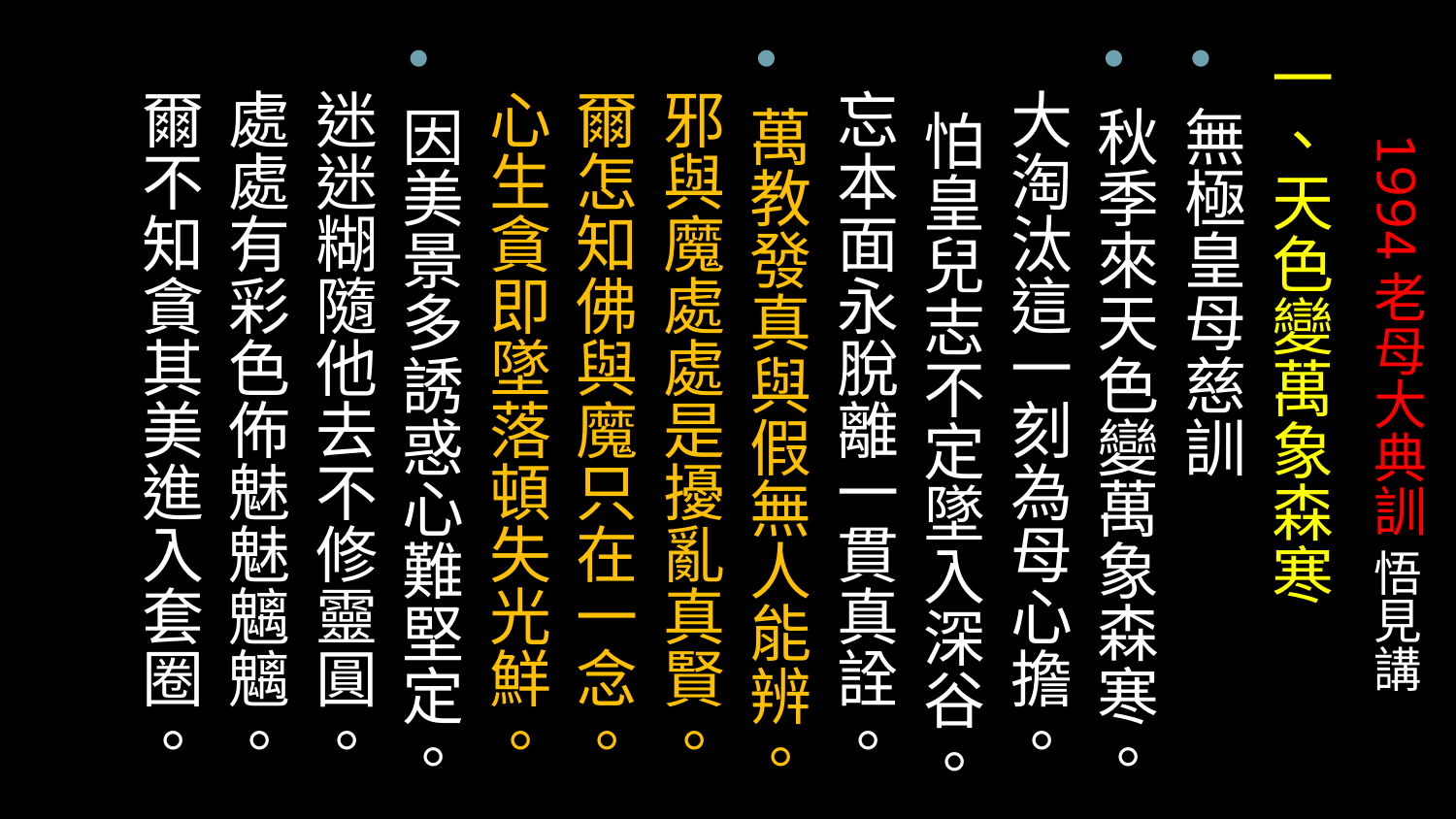

一、天色變萬象森寒
無極皇母慈訓
秋季來天色變萬象森寒。
  大淘汰這一刻為母心擔。
怕皇兒志不定墜入深谷。
  忘本面永脫離一貫真詮。
萬教發真與假無人能辨。
  邪與魔處處是擾亂真賢。
  爾怎知佛與魔只在一念。
  心生貪即墜落頓失光鮮。
因美景多誘惑心難堅定。
  迷迷糊隨他去不修靈圓。
  處處有彩色佈魅魅魑魑。
  爾不知貪其美進入套圈。

# 1994老母大典訓 悟見講